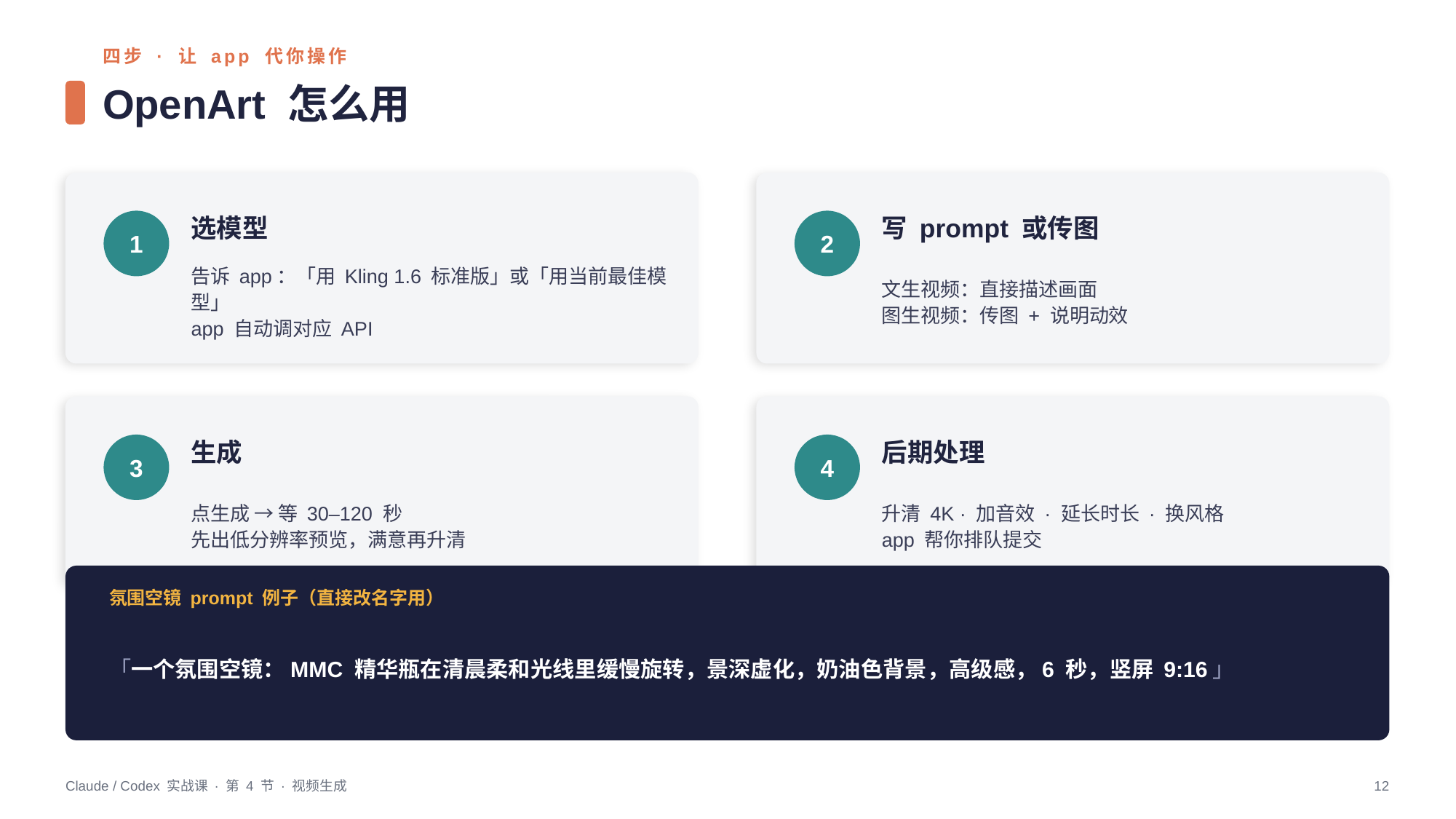

四步 · 让 app 代你操作
OpenArt 怎么用

选模型
写 prompt 或传图

1

2
告诉 app：「用 Kling 1.6 标准版」或「用当前最佳模型」
app 自动调对应 API
文生视频：直接描述画面
图生视频：传图 + 说明动效

生成
后期处理

3

4
点生成 → 等 30–120 秒
先出低分辨率预览，满意再升清
升清 4K · 加音效 · 延长时长 · 换风格
app 帮你排队提交

氛围空镜 prompt 例子（直接改名字用）
「一个氛围空镜：MMC 精华瓶在清晨柔和光线里缓慢旋转，景深虚化，奶油色背景，高级感，6 秒，竖屏 9:16」
Claude / Codex 实战课 · 第 4 节 · 视频生成
12